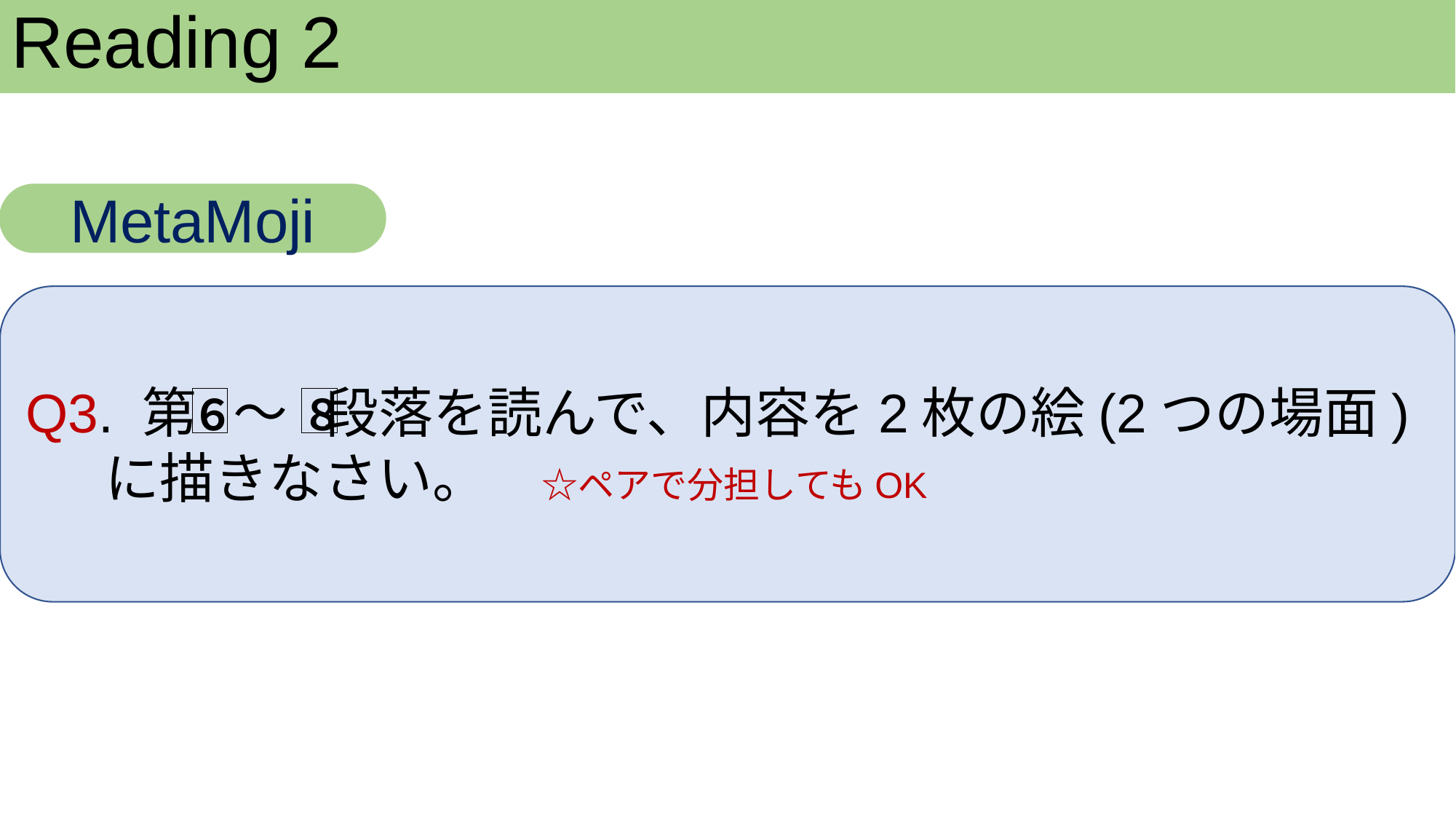

Reading 2

MetaMoji
Q3. 第   〜   段落を読んで、内容を2枚の絵(2つの場面)
　  に描きなさい。　☆ペアで分担してもOK
８
６